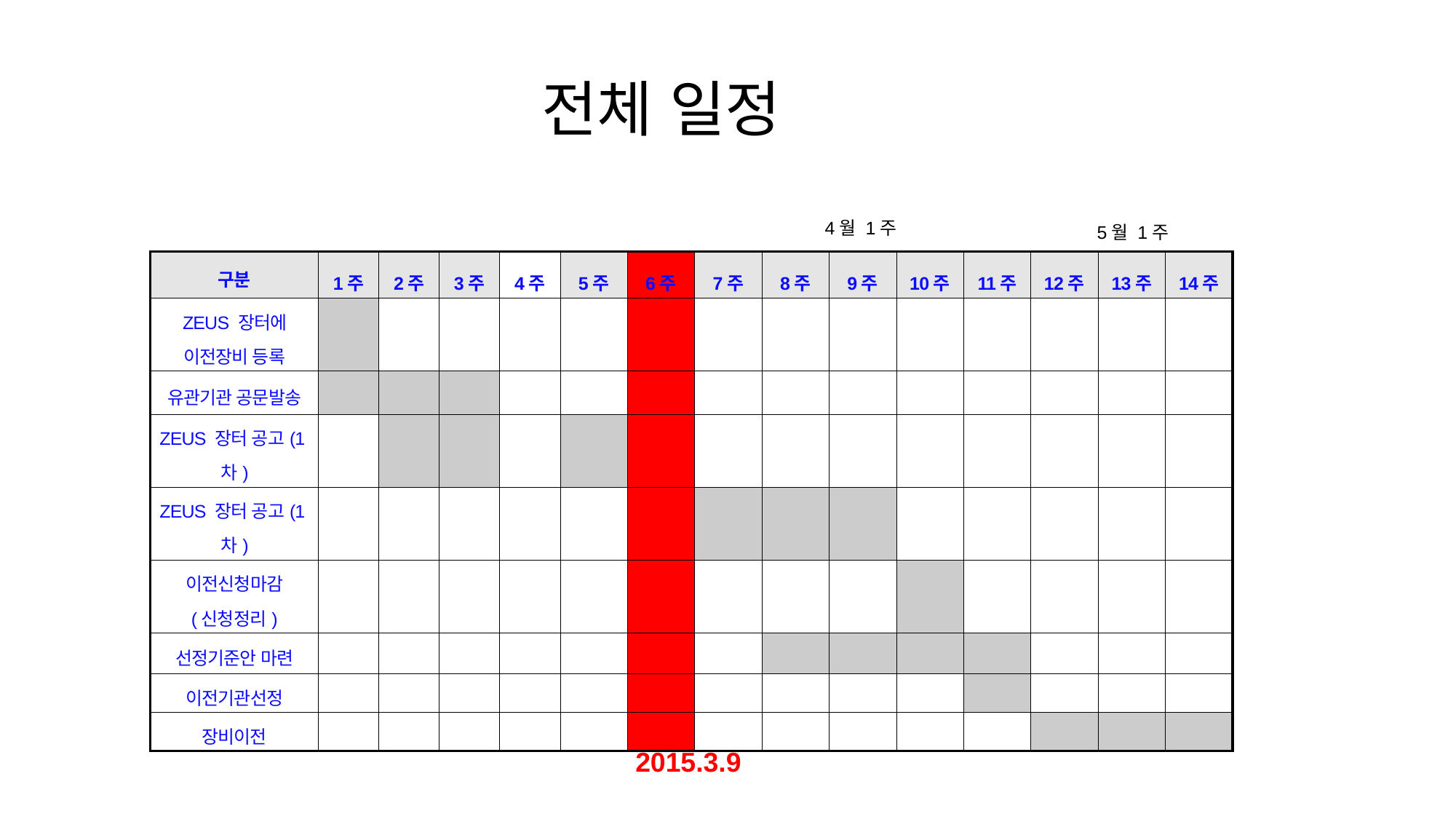

전체 일정
4월 1주
5월 1주
| 구분 | 1주 | 2주 | 3주 | 4주 | 5주 | 6주 | 7주 | 8주 | 9주 | 10주 | 11주 | 12주 | 13주 | 14주 |
| --- | --- | --- | --- | --- | --- | --- | --- | --- | --- | --- | --- | --- | --- | --- |
| ZEUS 장터에 이전장비 등록 |  |  |  |  |  |  |  |  |  |  |  |  |  |  |
| 유관기관 공문발송 |  |  |  |  |  |  |  |  |  |  |  |  |  |  |
| ZEUS 장터 공고(1차) |  |  |  |  |  |  |  |  |  |  |  |  |  |  |
| ZEUS 장터 공고(1차) |  |  |  |  |  |  |  |  |  |  |  |  |  |  |
| 이전신청마감 (신청정리) |  |  |  |  |  |  |  |  |  |  |  |  |  |  |
| 선정기준안 마련 |  |  |  |  |  |  |  |  |  |  |  |  |  |  |
| 이전기관선정 |  |  |  |  |  |  |  |  |  |  |  |  |  |  |
| 장비이전 |  |  |  |  |  |  |  |  |  |  |  |  |  |  |
현재
2015.3.9